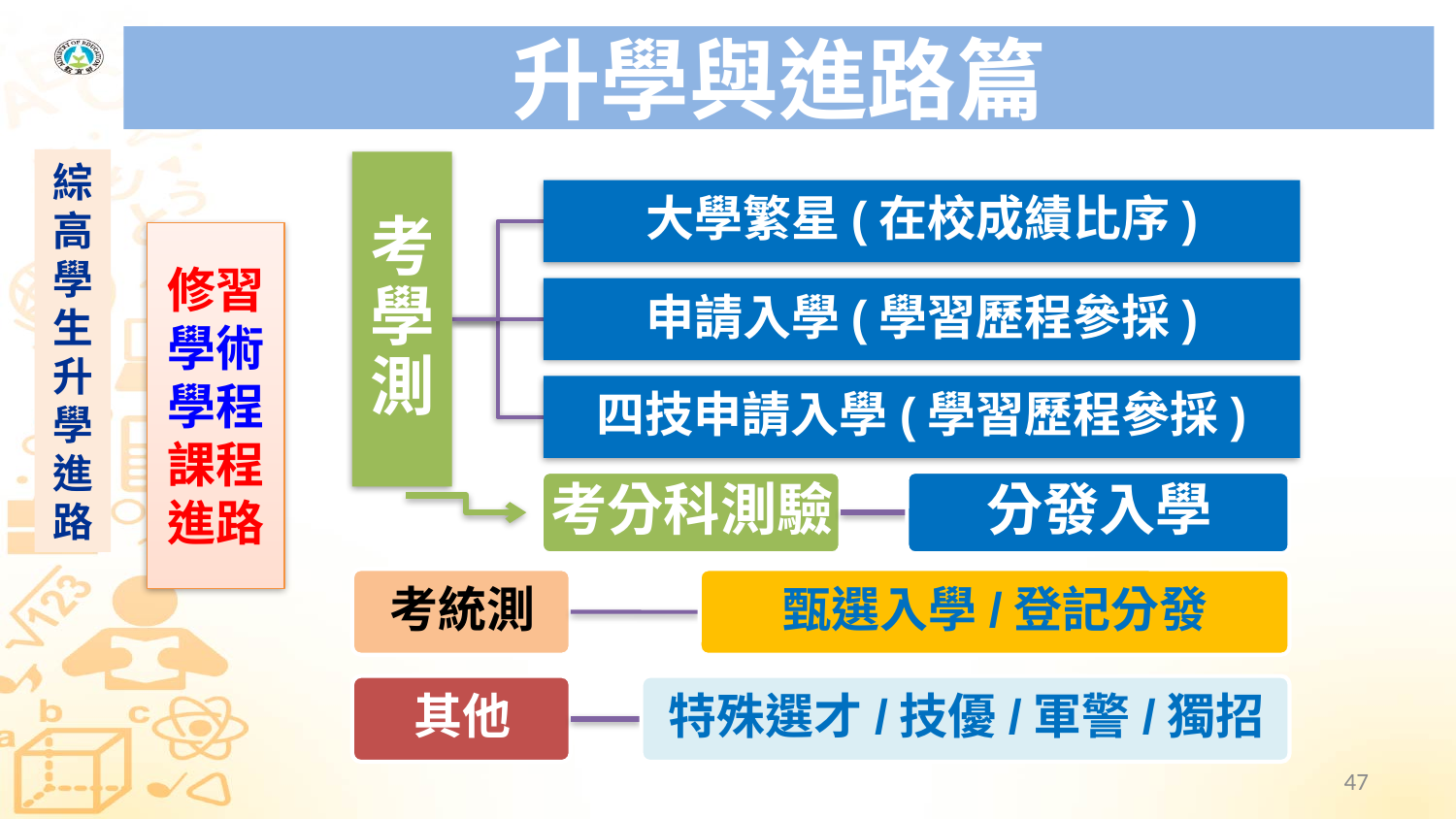

# 升學與進路篇
綜高學生升學進路

考學測
大學繁星(在校成績比序)
申請入學(學習歷程參採)
四技申請入學(學習歷程參採)

修習學術學程課程進路
考分科測驗

分發入學
考統測

甄選入學/登記分發
其他

特殊選才/技優/軍警/獨招
47